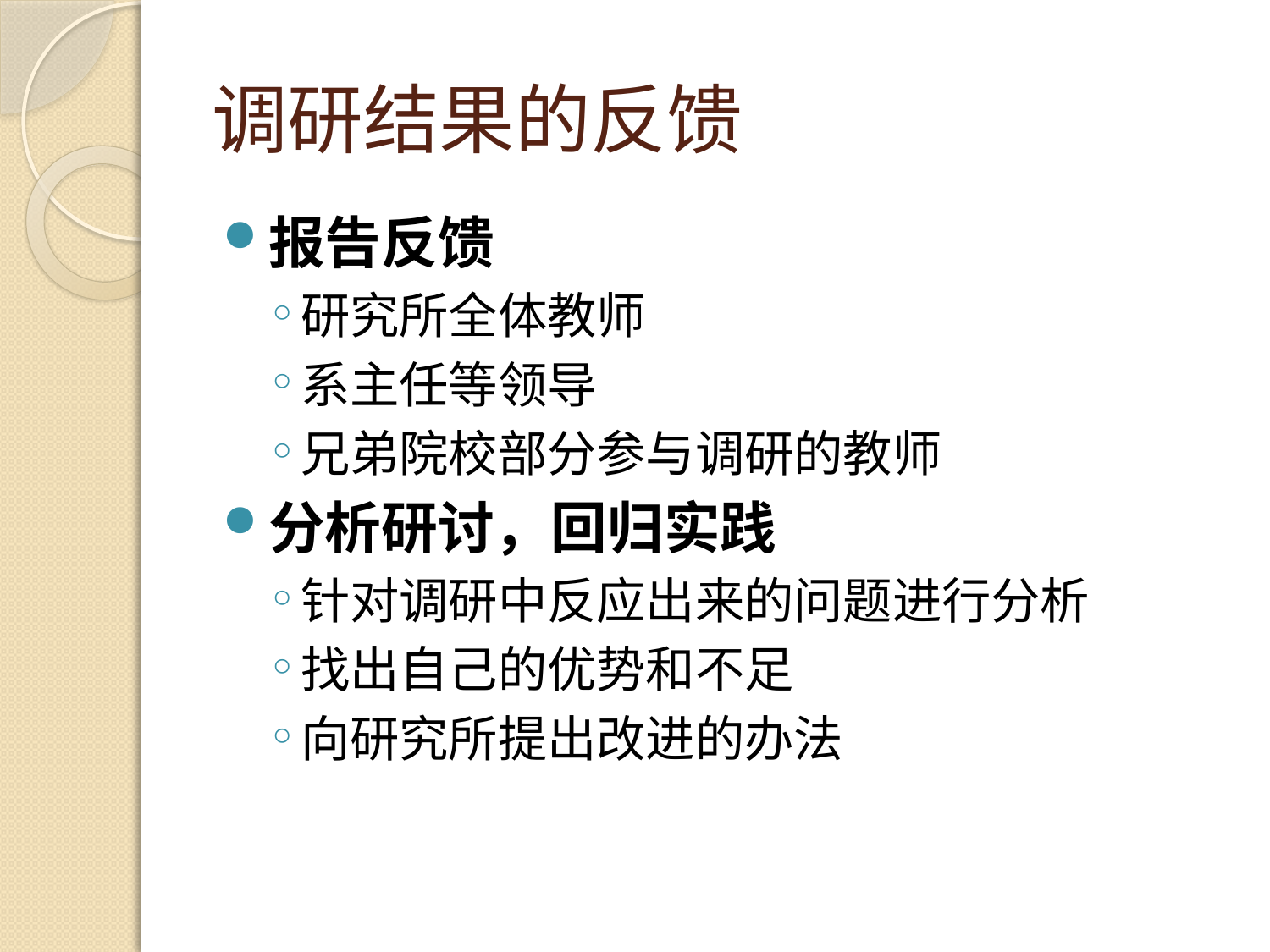

# 调研结果的反馈
报告反馈
研究所全体教师
系主任等领导
兄弟院校部分参与调研的教师
分析研讨，回归实践
针对调研中反应出来的问题进行分析
找出自己的优势和不足
向研究所提出改进的办法